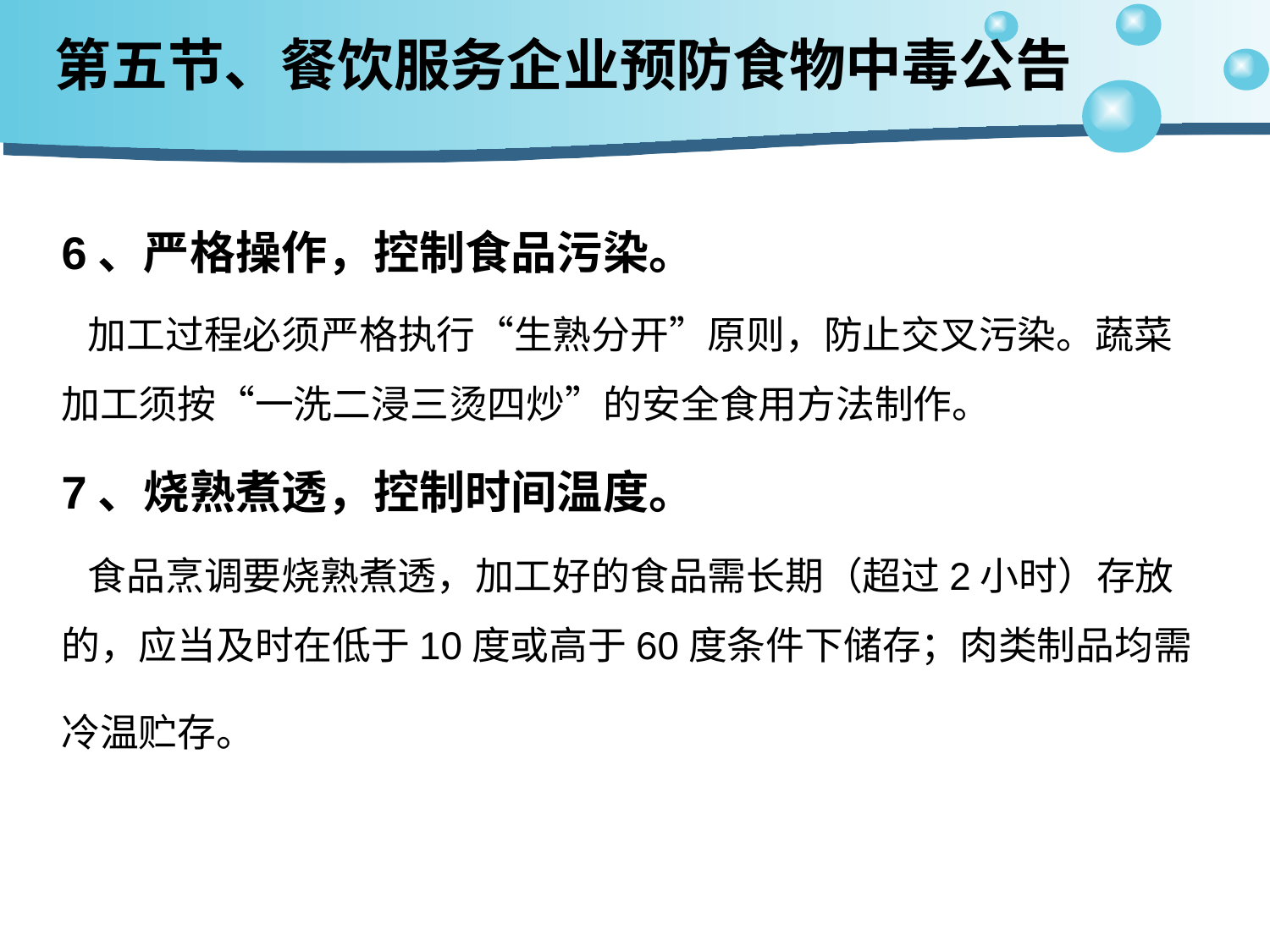

# 第五节、餐饮服务企业预防食物中毒公告
6、严格操作，控制食品污染。
  加工过程必须严格执行“生熟分开”原则，防止交叉污染。蔬菜加工须按“一洗二浸三烫四炒”的安全食用方法制作。
7、烧熟煮透，控制时间温度。
  食品烹调要烧熟煮透，加工好的食品需长期（超过2小时）存放的，应当及时在低于10度或高于60度条件下储存；肉类制品均需冷温贮存。